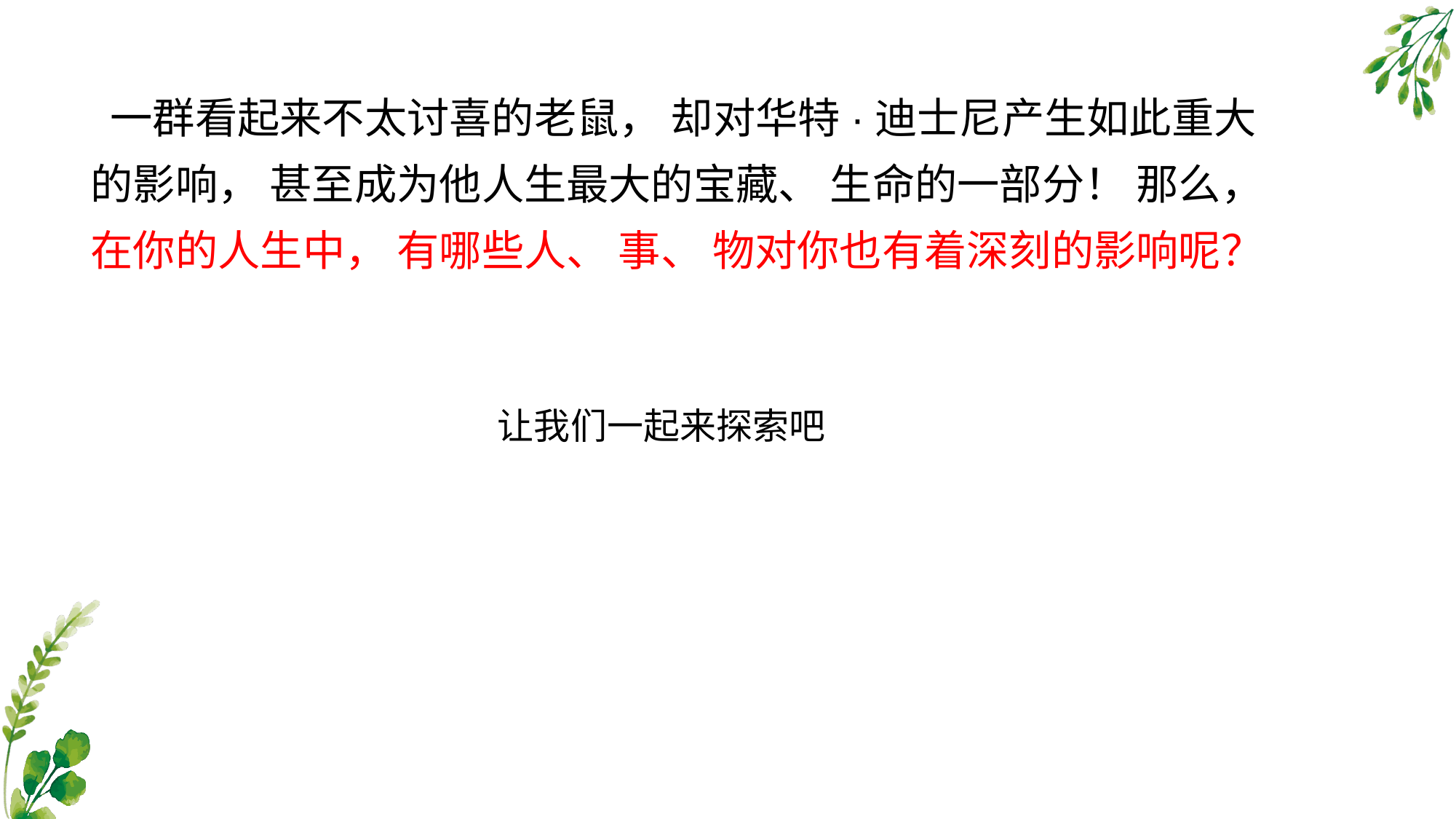

一群看起来不太讨喜的老鼠， 却对华特·迪士尼产生如此重大的影响， 甚至成为他人生最大的宝藏、 生命的一部分！ 那么， 在你的人生中， 有哪些人、 事、 物对你也有着深刻的影响呢？
让我们一起来探索吧